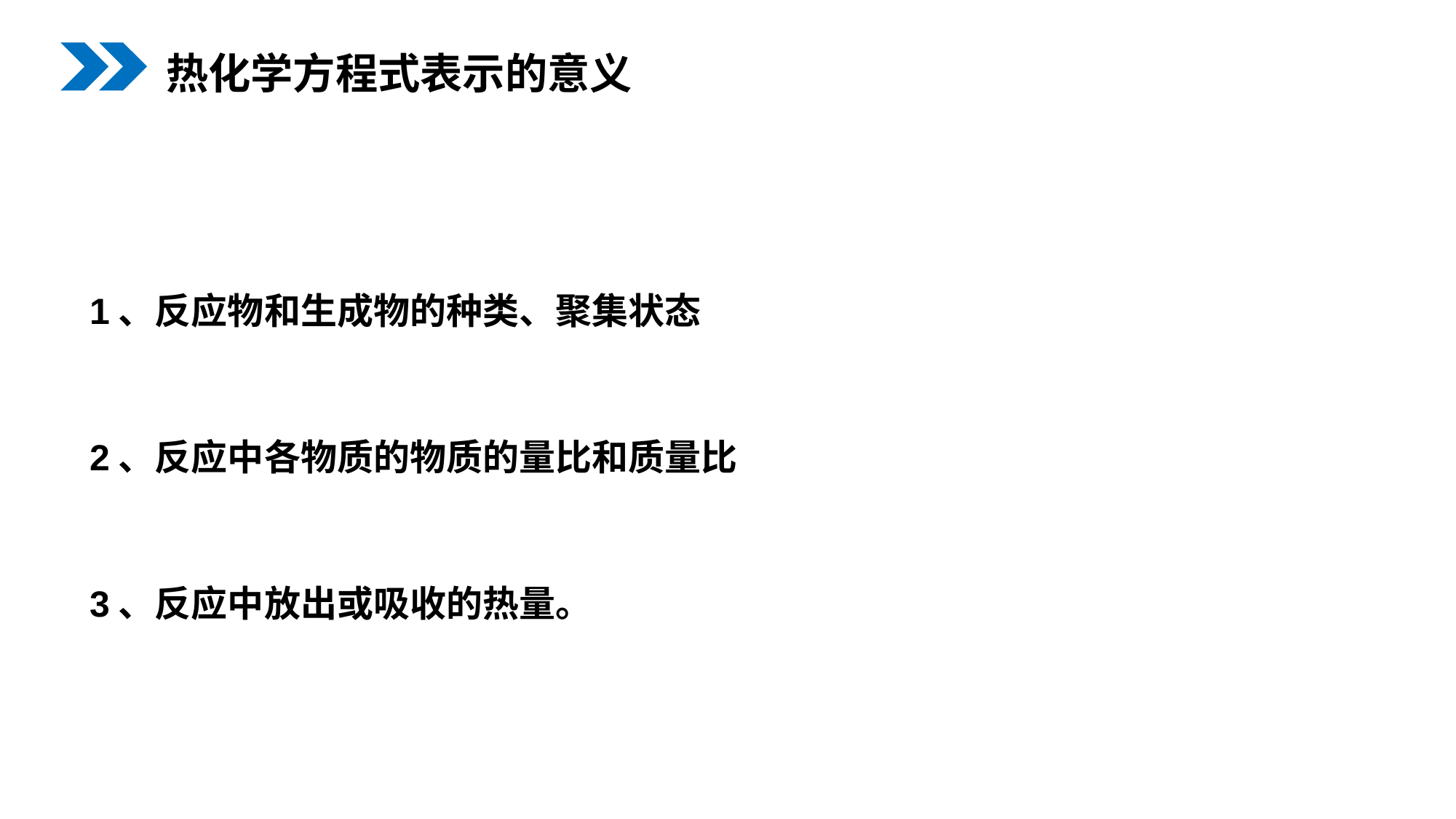

热化学方程式表示的意义
1、反应物和生成物的种类、聚集状态
2、反应中各物质的物质的量比和质量比
3、反应中放出或吸收的热量。